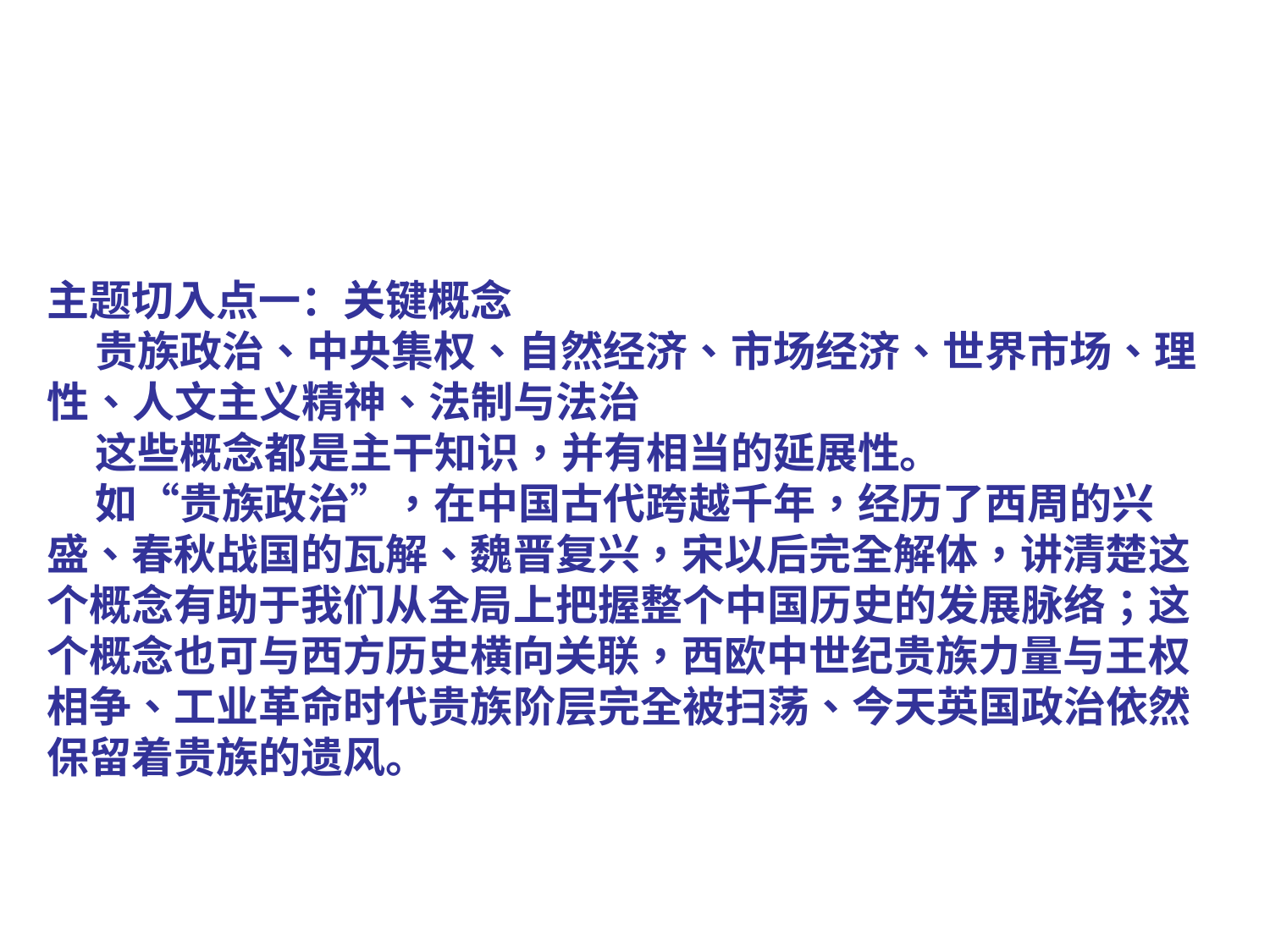

主题切入点一：关键概念
    贵族政治、中央集权、自然经济、市场经济、世界市场、理性、人文主义精神、法制与法治
    这些概念都是主干知识，并有相当的延展性。
    如“贵族政治”，在中国古代跨越千年，经历了西周的兴盛、春秋战国的瓦解、魏晋复兴，宋以后完全解体，讲清楚这个概念有助于我们从全局上把握整个中国历史的发展脉络；这个概念也可与西方历史横向关联，西欧中世纪贵族力量与王权相争、工业革命时代贵族阶层完全被扫荡、今天英国政治依然保留着贵族的遗风。